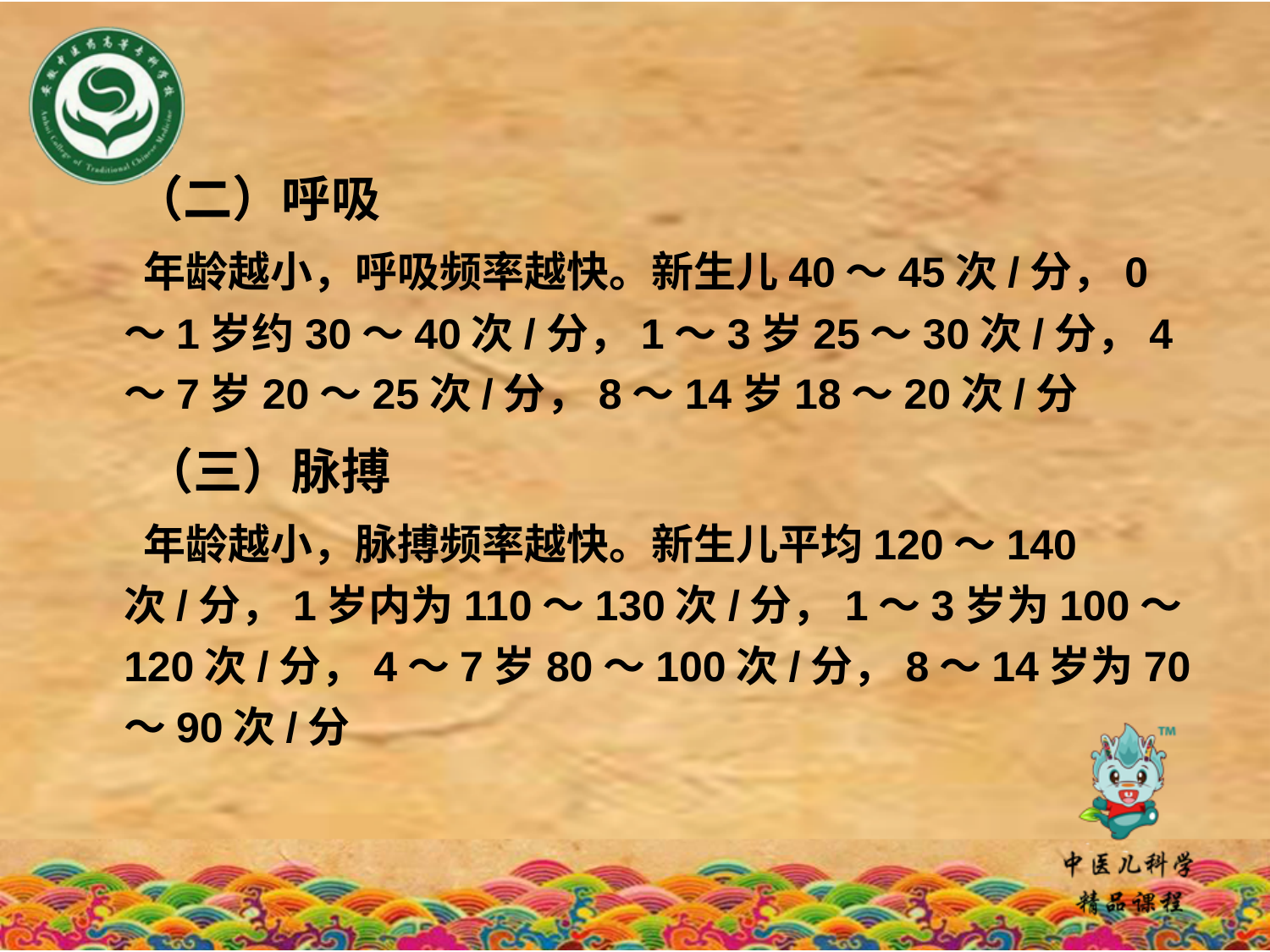

（二）呼吸
      年龄越小，呼吸频率越快。新生儿40～45次/分，0～1岁约30～40次/分，1～3岁25～30次/分，4～7岁20～25次/分，8～14岁18～20次/分
     （三）脉搏
      年龄越小，脉搏频率越快。新生儿平均120～140次/分，1岁内为110～130次/分，1～3岁为100～120次/分，4～7岁80～100次/分，8～14岁为70～90次/分